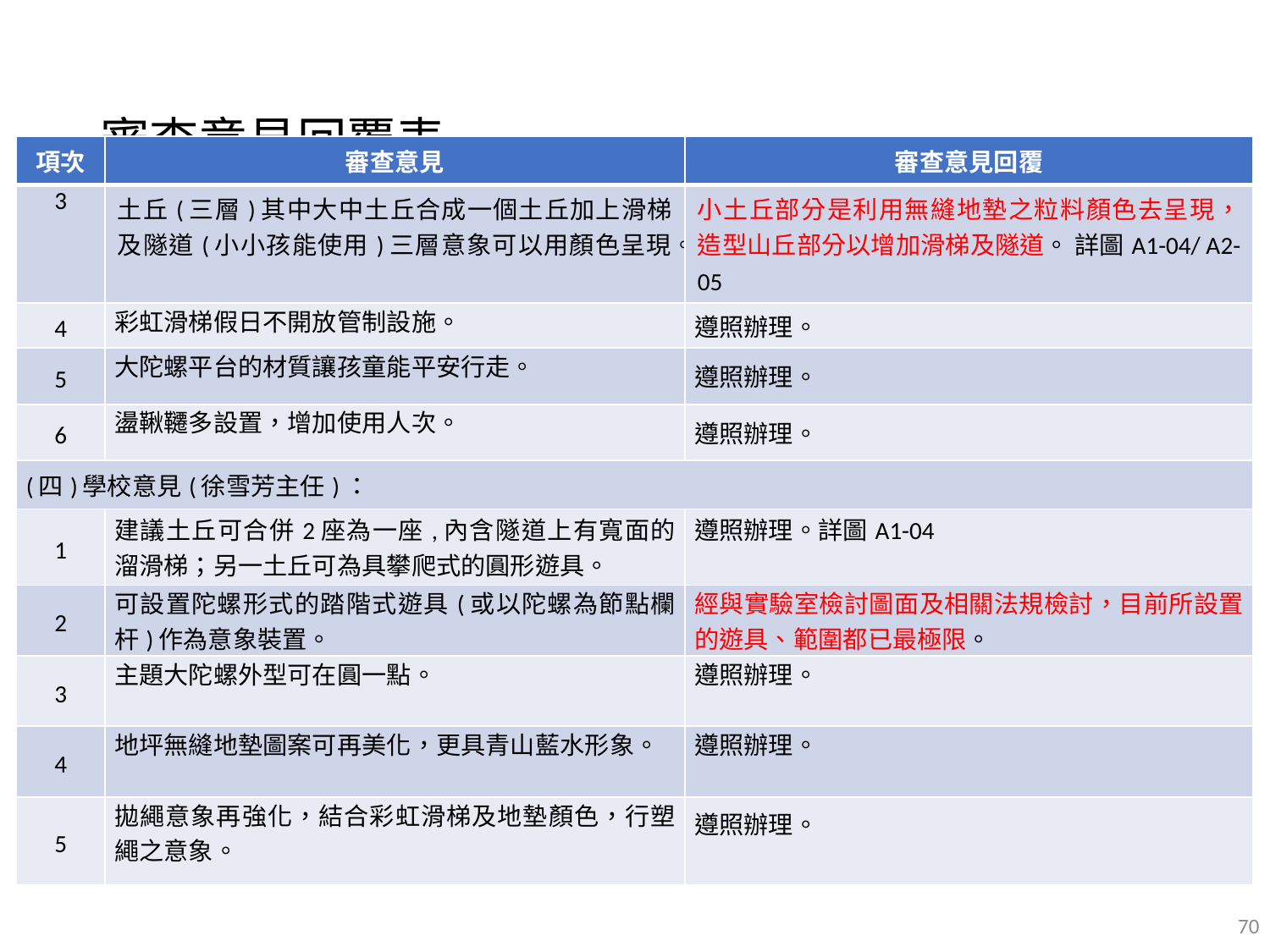

# 審查意見回覆表
| 項次 | 審查意見 | 審查意見回覆 |
| --- | --- | --- |
| 3 | 土丘(三層)其中大中土丘合成一個土丘加上滑梯及隧道(小小孩能使用)三層意象可以用顏色呈現。 | 小土丘部分是利用無縫地墊之粒料顏色去呈現，造型山丘部分以增加滑梯及隧道。 詳圖A1-04/ A2-05 |
| 4 | 彩虹滑梯假日不開放管制設施。 | 遵照辦理。 |
| 5 | 大陀螺平台的材質讓孩童能平安行走。 | 遵照辦理。 |
| 6 | 盪鞦韆多設置，增加使用人次。 | 遵照辦理。 |
| (四)學校意見(徐雪芳主任)： |  |  |
| 1 | 建議土丘可合併2座為一座,內含隧道上有寬面的溜滑梯；另一土丘可為具攀爬式的圓形遊具。 | 遵照辦理。詳圖A1-04 |
| 2 | 可設置陀螺形式的踏階式遊具(或以陀螺為節點欄杆)作為意象裝置。 | 經與實驗室檢討圖面及相關法規檢討，目前所設置的遊具、範圍都已最極限。 |
| 3 | 主題大陀螺外型可在圓一點。 | 遵照辦理。 |
| 4 | 地坪無縫地墊圖案可再美化，更具青山藍水形象。 | 遵照辦理。 |
| 5 | 拋繩意象再強化，結合彩虹滑梯及地墊顏色，行塑繩之意象。 | 遵照辦理。 |
70